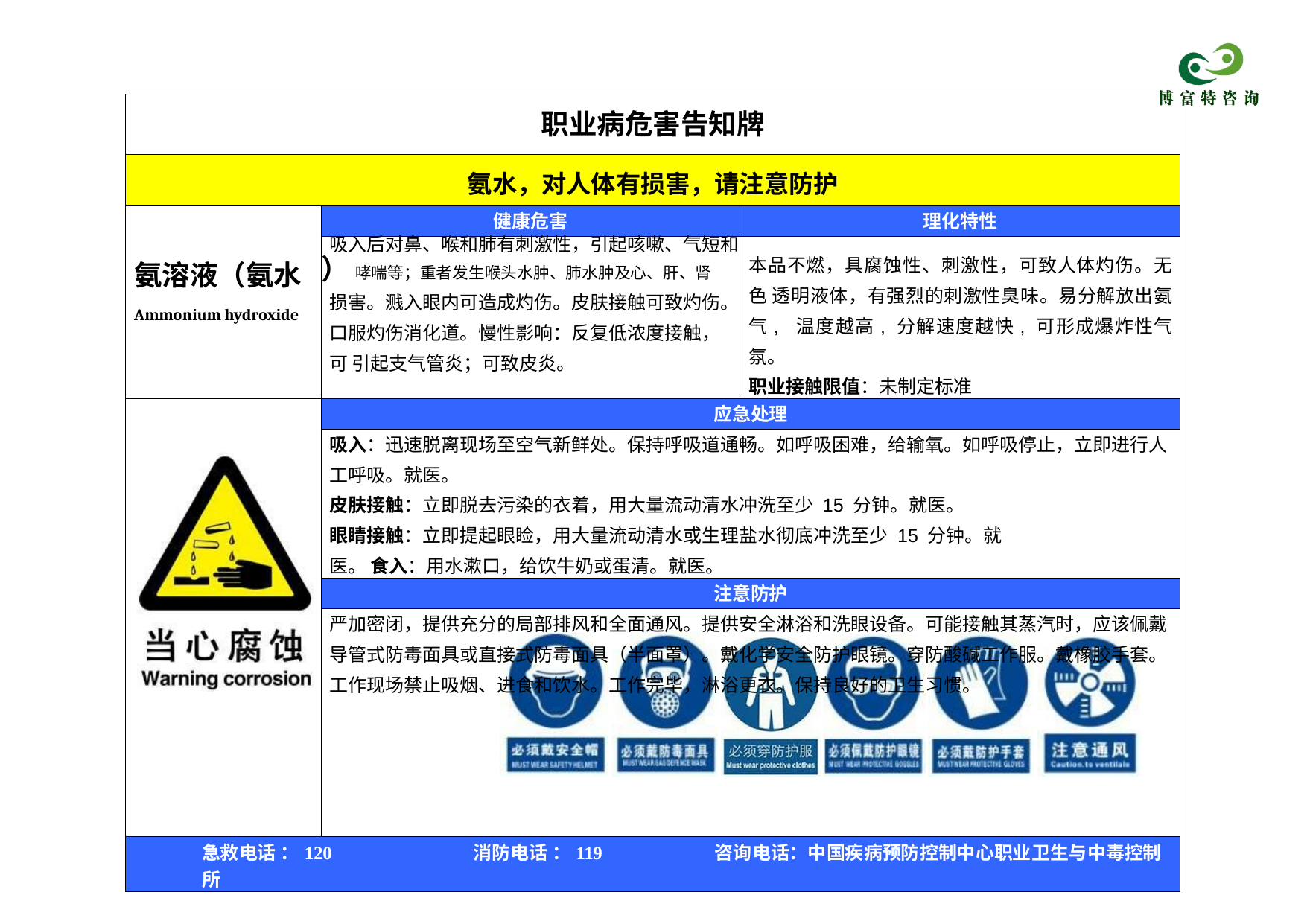

| 职业病危害告知牌 |  |  |
| --- | --- | --- |
| 氨水，对人体有损害，请注意防护 |  |  |
| 氨溶液（氨水 Ammonium hydroxide | 健康危害 | 理化特性 |
|  | 吸入后对鼻、喉和肺有刺激性，引起咳嗽、气短和 ） 哮喘等；重者发生喉头水肿、肺水肿及心、肝、肾 损害。溅入眼内可造成灼伤。皮肤接触可致灼伤。 口服灼伤消化道。慢性影响：反复低浓度接触，可 引起支气管炎；可致皮炎。 | 本品不燃，具腐蚀性、刺激性，可致人体灼伤。无色 透明液体，有强烈的刺激性臭味。易分解放出氨气, 温度越高, 分解速度越快, 可形成爆炸性气氛。 职业接触限值：未制定标准 |
|  | 应急处理 |  |
|  | 吸入：迅速脱离现场至空气新鲜处。保持呼吸道通畅。如呼吸困难，给输氧。如呼吸停止，立即进行人 工呼吸。就医。 皮肤接触：立即脱去污染的衣着，用大量流动清水冲洗至少 15 分钟。就医。 眼睛接触：立即提起眼睑，用大量流动清水或生理盐水彻底冲洗至少 15 分钟。就医。 食入：用水漱口，给饮牛奶或蛋清。就医。 |  |
|  | 注意防护 |  |
|  | 严加密闭，提供充分的局部排风和全面通风。提供安全淋浴和洗眼设备。可能接触其蒸汽时，应该佩戴 导管式防毒面具或直接式防毒面具（半面罩）。戴化学安全防护眼镜。穿防酸碱工作服。戴橡胶手套。 工作现场禁止吸烟、进食和饮水。工作完毕，淋浴更衣。保持良好的卫生习惯。 |  |
| 急救电话 ：120 消防电话 ：119 咨询电话：中国疾病预防控制中心职业卫生与中毒控制所 |  |  |